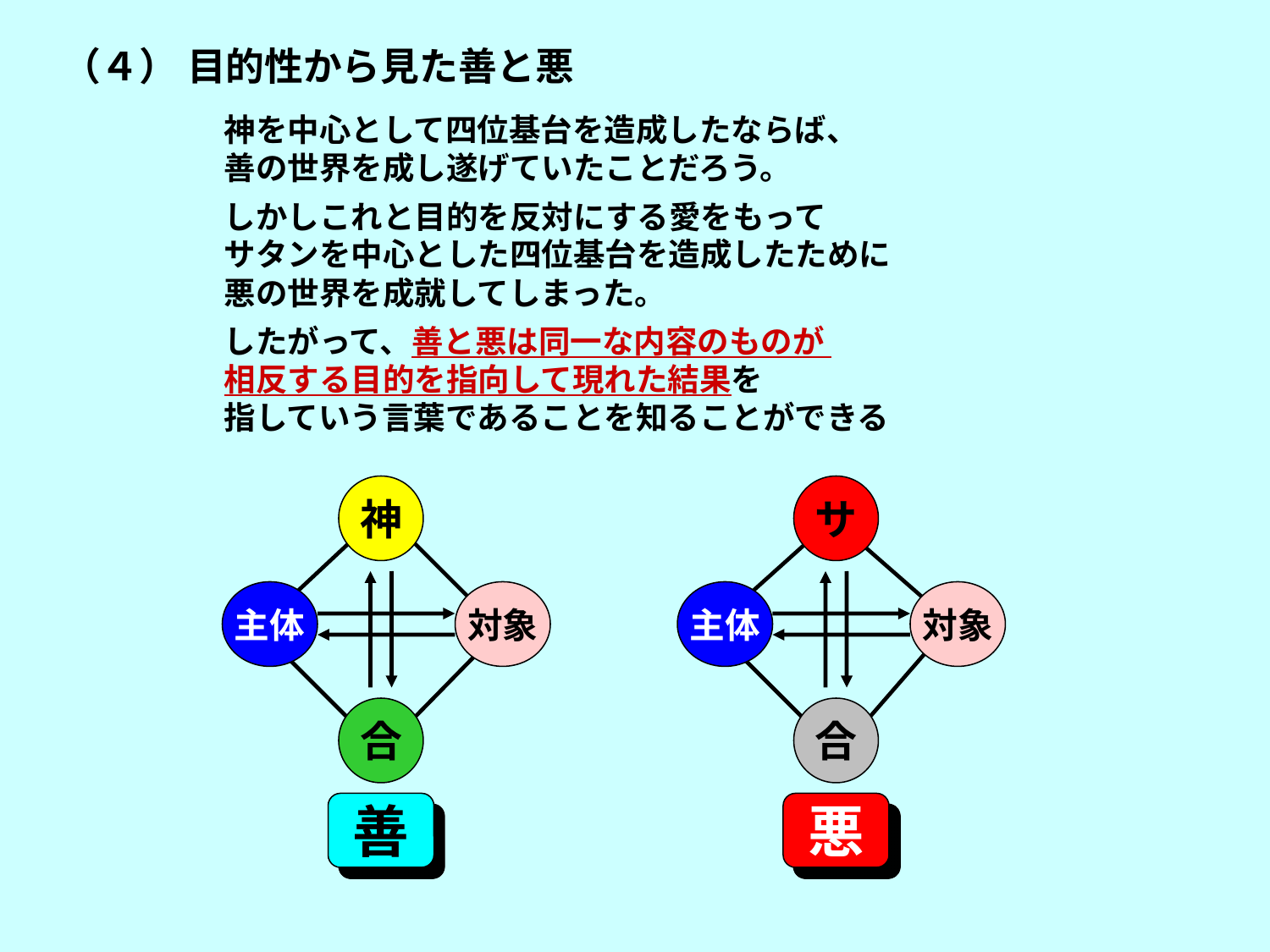

（４） 目的性から見た善と悪
神を中心として四位基台を造成したならば、
善の世界を成し遂げていたことだろう。
しかしこれと目的を反対にする愛をもって
サタンを中心とした四位基台を造成したために
悪の世界を成就してしまった。
したがって、善と悪は同一な内容のものが
相反する目的を指向して現れた結果を
指していう言葉であることを知ることができる
神
サ

主体
対象
主体
対象

合
合
善
悪